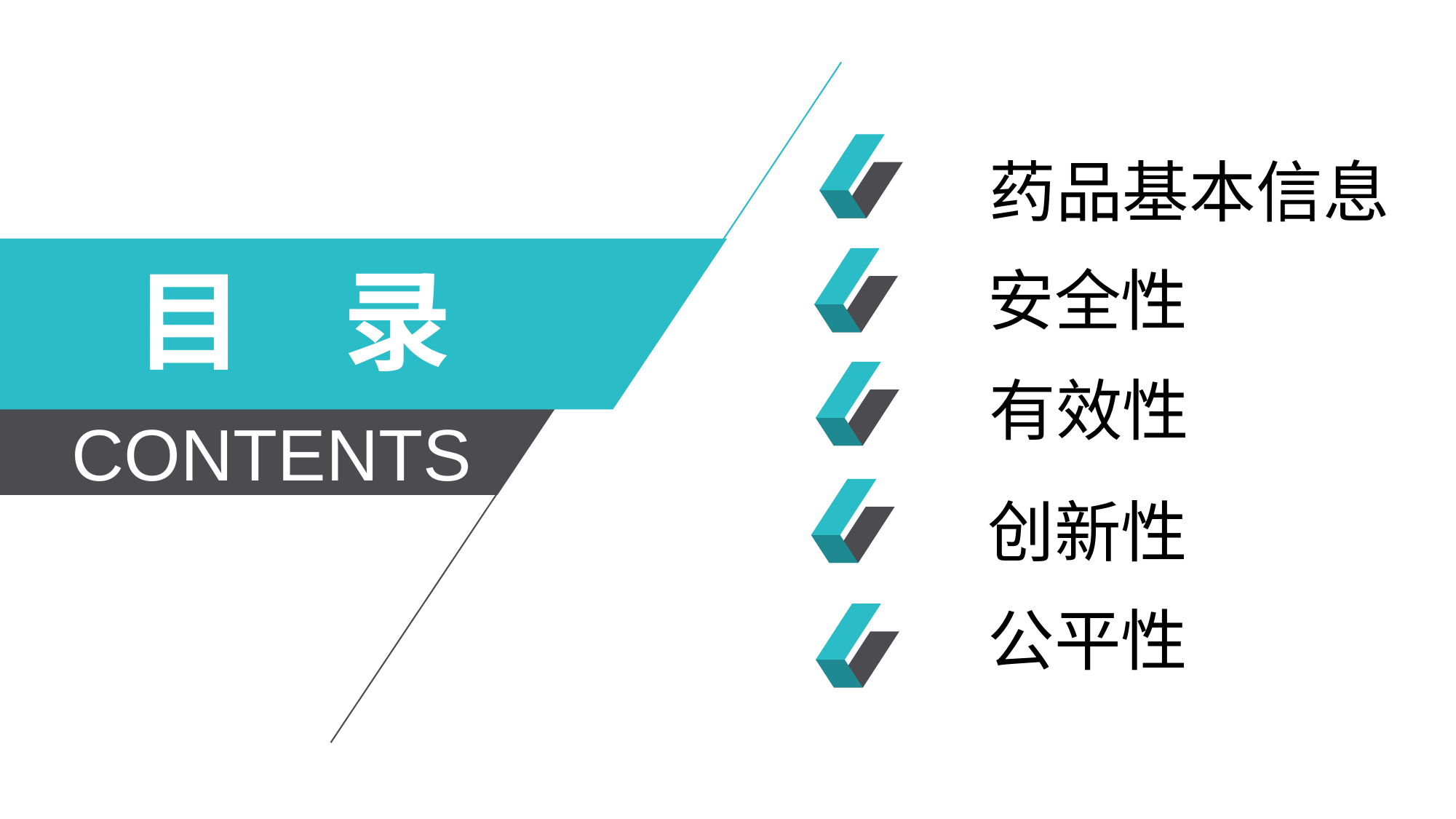

药品基本信息

目    录

CONTENTS
安全性

有效性

创新性

公平性